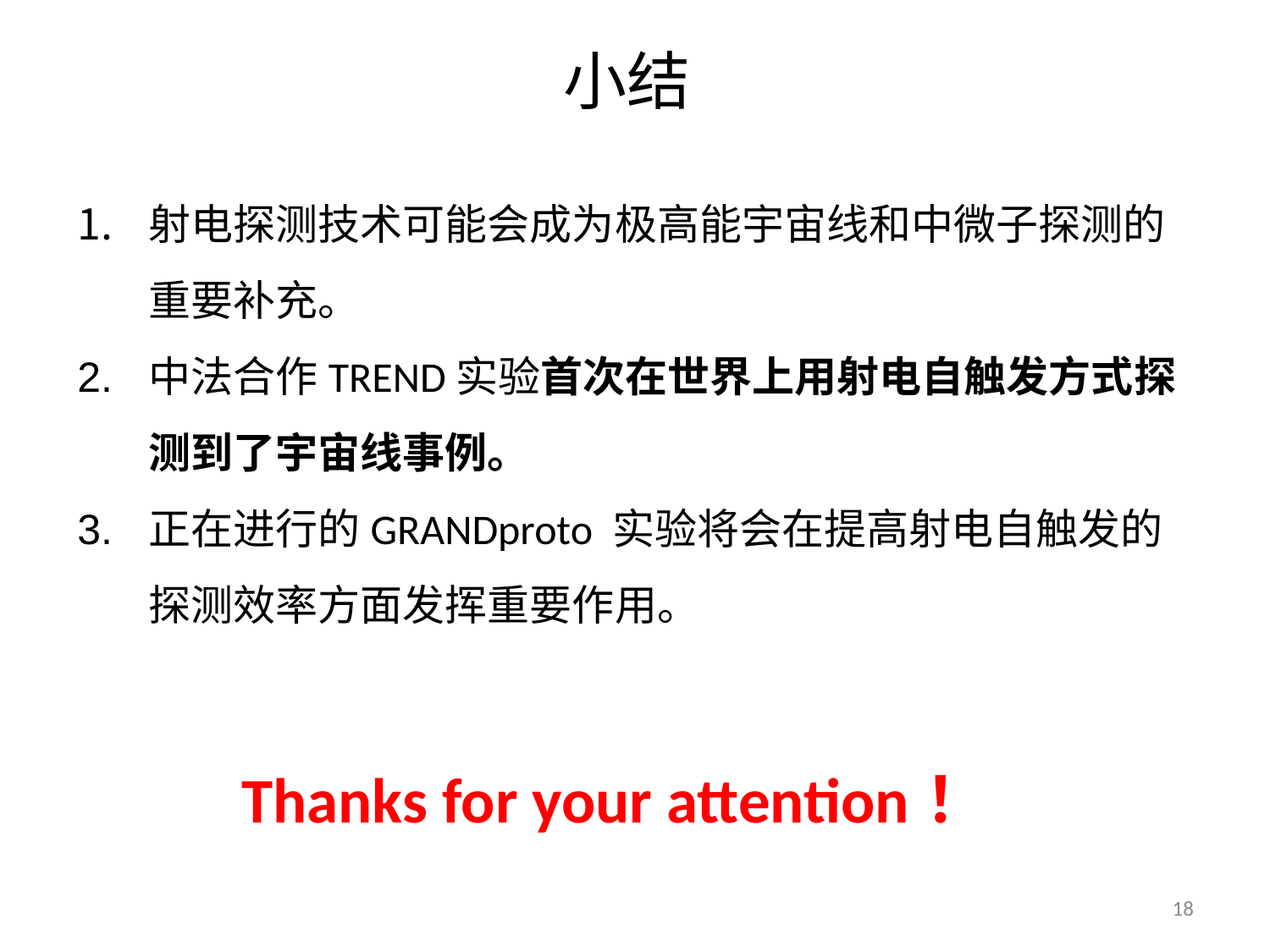

# 小结
射电探测技术可能会成为极高能宇宙线和中微子探测的重要补充。
中法合作TREND实验首次在世界上用射电自触发方式探测到了宇宙线事例。
正在进行的GRANDproto 实验将会在提高射电自触发的探测效率方面发挥重要作用。
Thanks for your attention！
18